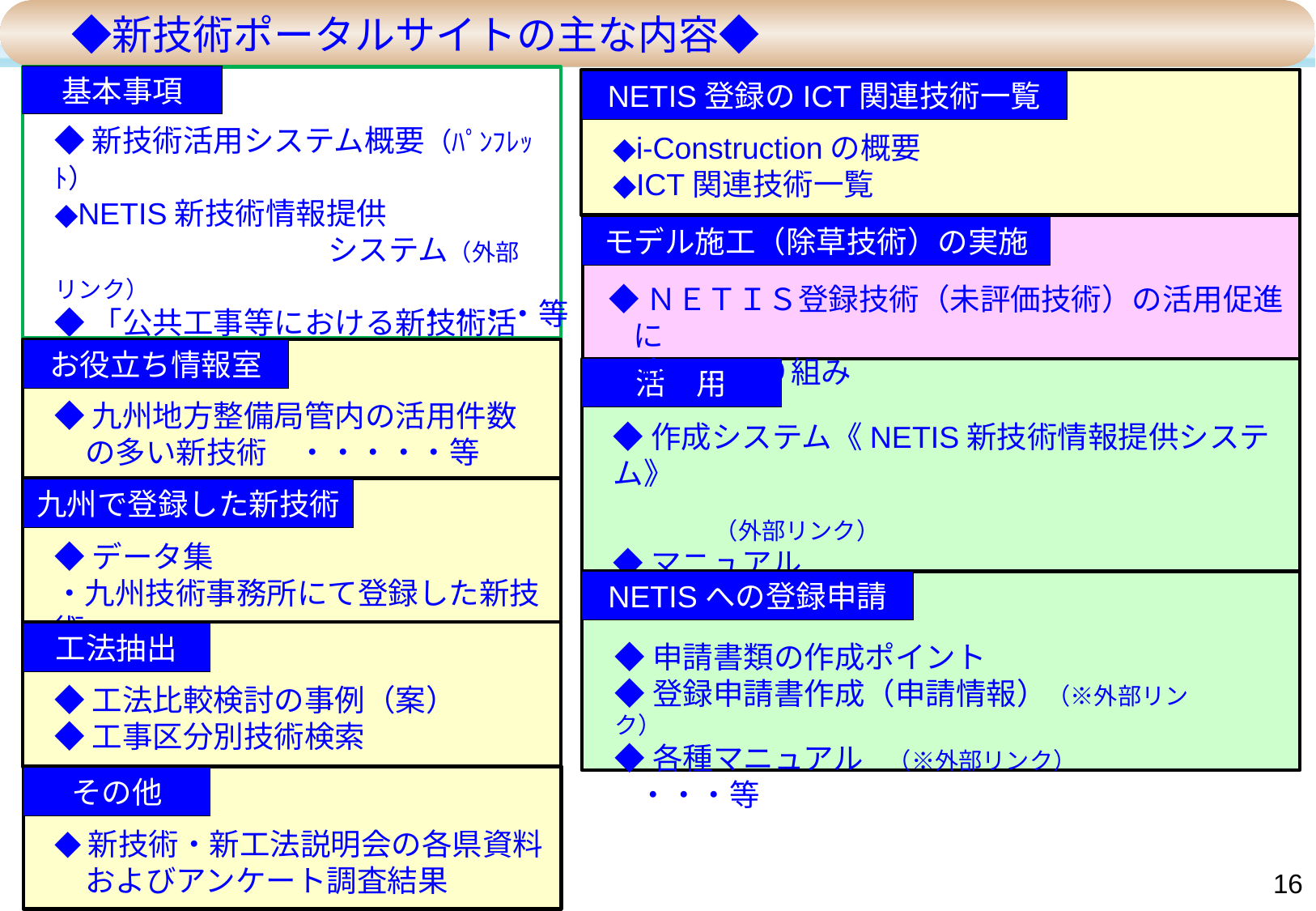

◆新技術ポータルサイトの主な内容◆
基本事項

NETIS登録のICT関連技術一覧
◆新技術活用システム概要（ﾊﾟﾝﾌﾚｯﾄ）
◆NETIS新技術情報提供
　　　　　　　　　システム（外部リンク）
◆「公共工事等における新技術活用
　　　　システム」実施要領（外部リンク）
◆i-Constructionの概要
◆ICT関連技術一覧

モデル施工（除草技術）の実施
◆ＮＥＴＩＳ登録技術（未評価技術）の活用促進に
　向けた取り組み
・・・・等

お役立ち情報室
活　用

◆九州地方整備局管内の活用件数
　の多い新技術　・・・・・等
◆作成システム《NETIS新技術情報提供システム》
　　　　　　　　　　　　　　　　　　　　　　　　　　　　　（外部リンク）
◆マニュアル
◆調査表等の作成例・・・・・等

九州で登録した新技術
◆データ集
・九州技術事務所にて登録した新技術

NETISへの登録申請

工法抽出
◆申請書類の作成ポイント
◆登録申請書作成（申請情報）（※外部リンク）
◆各種マニュアル　（※外部リンク）　　　　・・・等
◆工法比較検討の事例（案）
◆工事区分別技術検索

その他
◆新技術・新工法説明会の各県資料
　およびアンケート調査結果
16